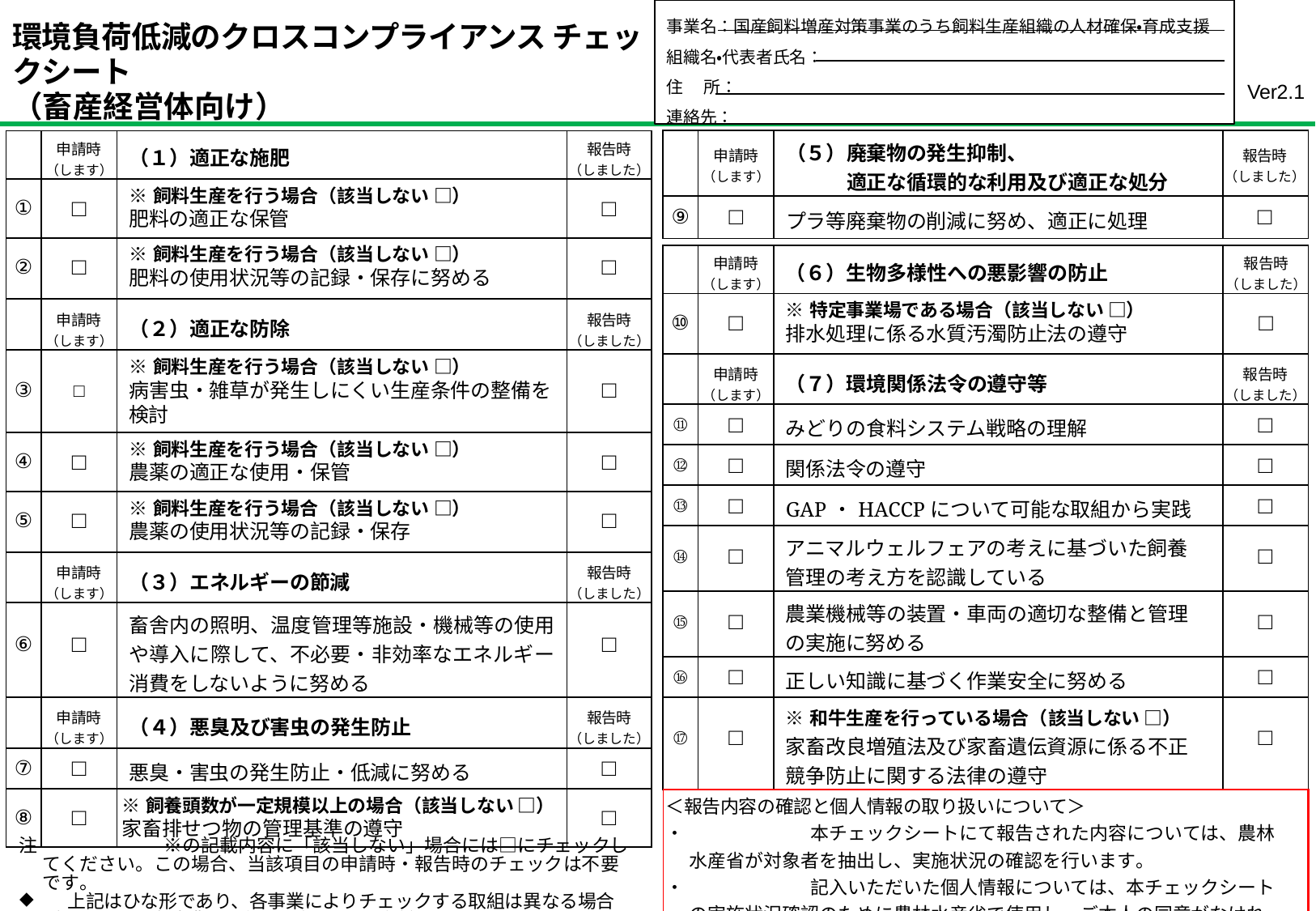

事業名：国産飼料増産対策事業のうち飼料生産組織の人材確保・育成支援
組織名・代表者氏名：
住　 所：
連絡先：
# 環境負荷低減のクロスコンプライアンス チェックシート
（畜産経営体向け）
Ver2.1

|  | 申請時 （します） | （５）廃棄物の発生抑制、 適正な循環的な利用及び適正な処分 | 報告時 （しました） |
| --- | --- | --- | --- |
| ⑨ | □ | プラ等廃棄物の削減に努め、適正に処理 | □ |
|  |  |  |  |
|  | 申請時 （します） | （６）生物多様性への悪影響の防止 | 報告時 （しました） |
| ⑩ | □ | ※特定事業場である場合（該当しない □） 排水処理に係る水質汚濁防止法の遵守 | □ |
|  | 申請時 （します） | （７）環境関係法令の遵守等 | 報告時 （しました） |
| ⑪ | □ | みどりの食料システム戦略の理解 | □ |
| ⑫ | □ | 関係法令の遵守 | □ |
| ⑬ | □ | GAP・HACCPについて可能な取組から実践 | □ |
| ⑭ | □ | アニマルウェルフェアの考えに基づいた飼養管理の考え方を認識している | □ |
| ⑮ | □ | 農業機械等の装置・車両の適切な整備と管理の実施に努める | □ |
| ⑯ | □ | 正しい知識に基づく作業安全に努める | □ |
| ⑰ | □ | ※和牛生産を行っている場合（該当しない □）家畜改良増殖法及び家畜遺伝資源に係る不正競争防止に関する法律の遵守 | □ |
| ＜報告内容の確認と個人情報の取り扱いについて＞ ・ 本チェックシートにて報告された内容については、農林水産省が対象者を抽出し、実施状況の確認を行います。 ・ 記入いただいた個人情報については、本チェックシートの実施状況確認のために農林水産省で使用し、ご本人の同意がなければ第三者に提供 することはありません。 上記について、確認しました→□ |  |  |  |
|  | 申請時 （します） | （１）適正な施肥 | 報告時 （しました） |
| --- | --- | --- | --- |
| ① | □ | ※飼料生産を行う場合（該当しない □） 肥料の適正な保管 | □ |
| ② | □ | ※飼料生産を行う場合（該当しない □） 肥料の使用状況等の記録・保存に努める | □ |
|  | 申請時 （します） | （２）適正な防除 | 報告時 （しました） |
| ③ | □ | ※飼料生産を行う場合（該当しない □） 病害虫・雑草が発生しにくい生産条件の整備を検討 | □ |
| ④ | □ | ※飼料生産を行う場合（該当しない □） 農薬の適正な使用・保管 | □ |
| ⑤ | □ | ※飼料生産を行う場合（該当しない □） 農薬の使用状況等の記録・保存 | □ |
|  | 申請時 （します） | （３）エネルギーの節減 | 報告時 （しました） |
| ⑥ | □ | 畜舎内の照明、温度管理等施設・機械等の使用や導入に際して、不必要・非効率なエネルギー消費をしないように努める | □ |
|  | 申請時 （します） | （４）悪臭及び害虫の発生防止 | 報告時 （しました） |
| ⑦ | □ | 悪臭・害虫の発生防止・低減に努める | □ |
| ⑧ | □ | ※飼養頭数が一定規模以上の場合（該当しない □） 家畜排せつ物の管理基準の遵守 | □ |
注		※の記載内容に「該当しない」場合には□にチェックしてください。この場合、当該項目の申請時・報告時のチェックは不要です。
	上記はひな形であり、各事業によりチェックする取組は異なる場合があるため、各事業の要綱・要領などでご確認ください。